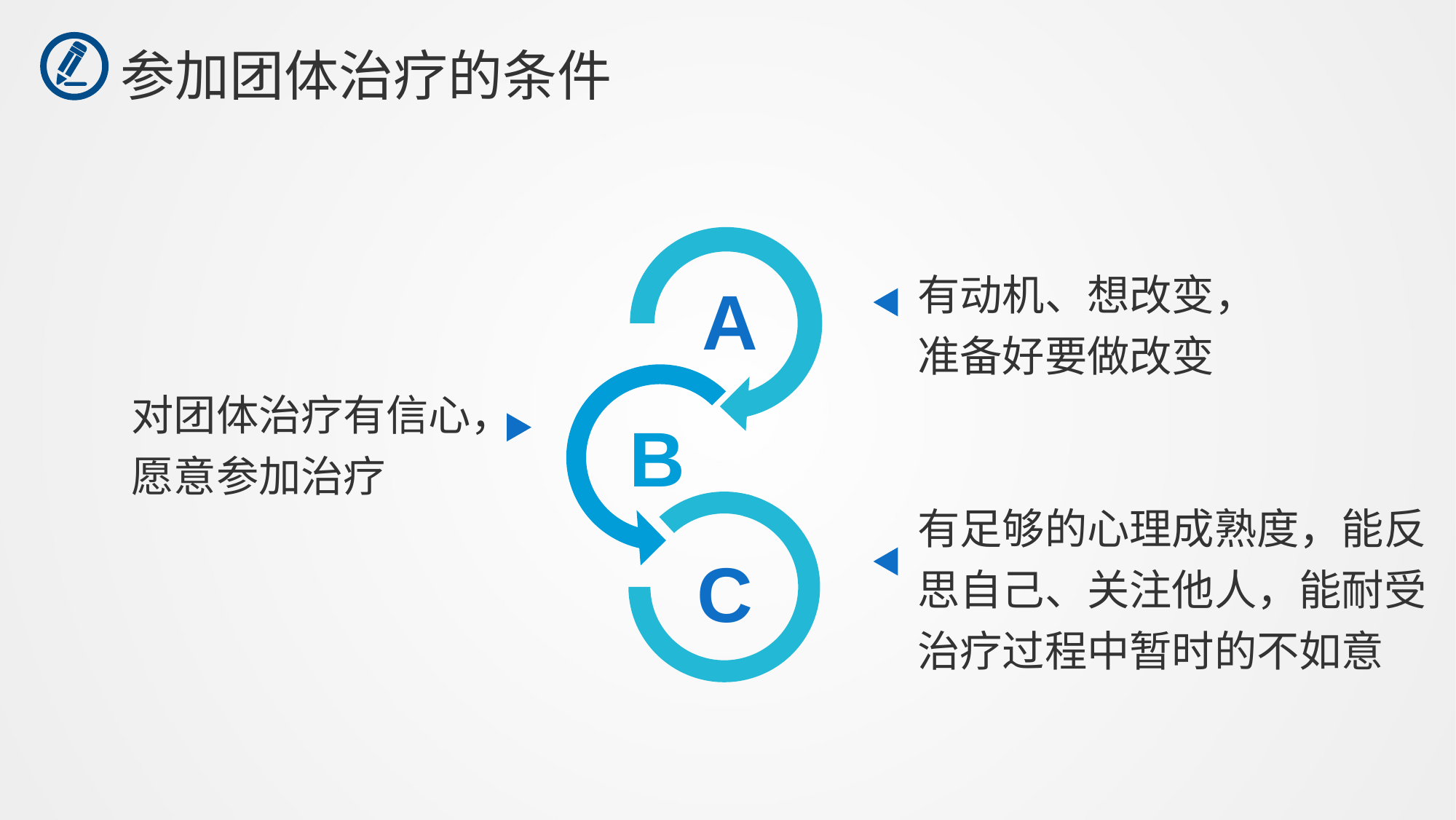

参加团体治疗的条件

有动机、想改变，准备好要做改变
A

对团体治疗有信心，愿意参加治疗
B

有足够的心理成熟度，能反思自己、关注他人，能耐受治疗过程中暂时的不如意

C